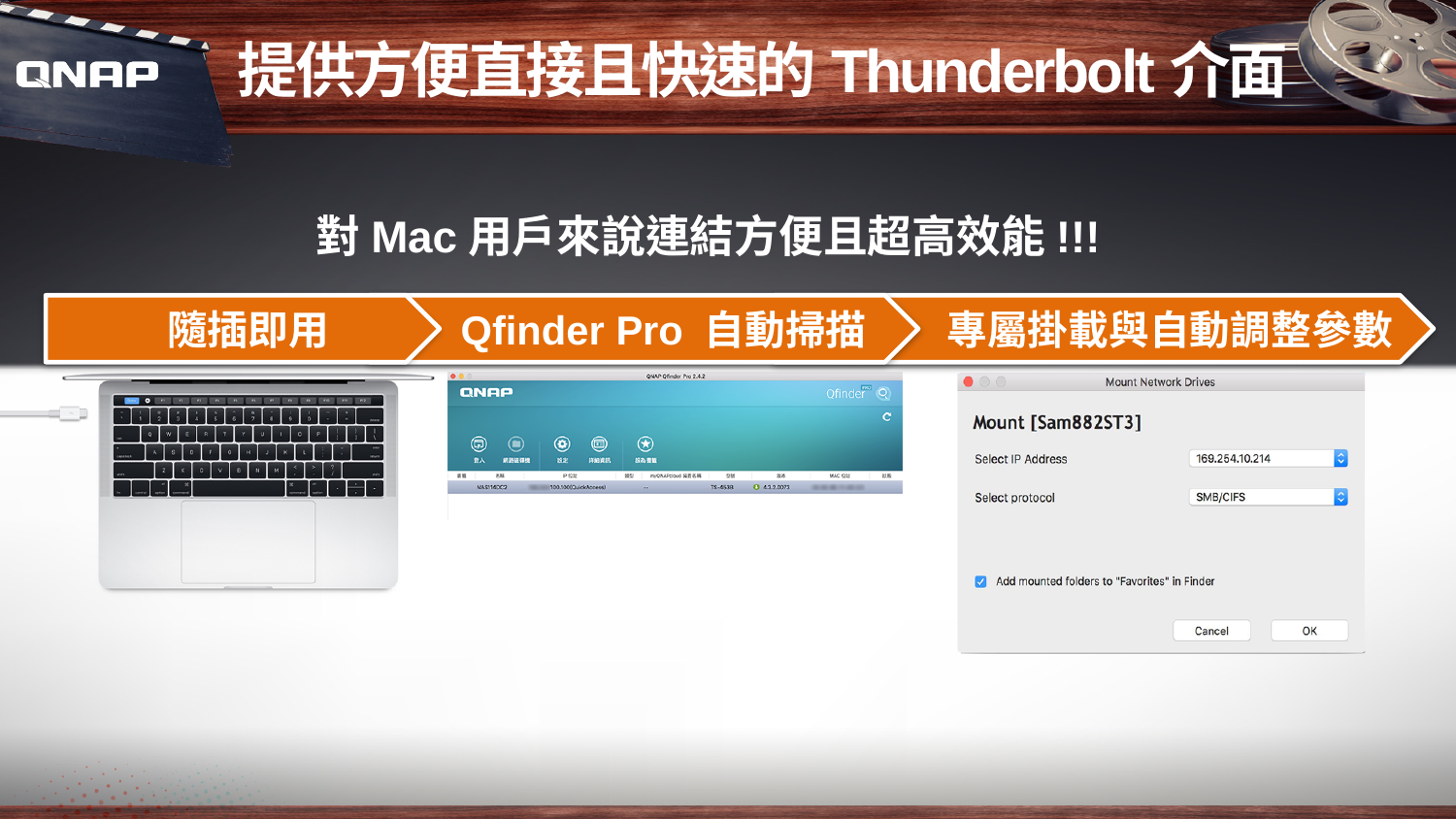

提供方便直接且快速的Thunderbolt介面
對Mac用戶來說連結方便且超高效能!!!
  隨插即用
     Qfinder Pro 自動掃描
               專屬掛載與自動調整參數